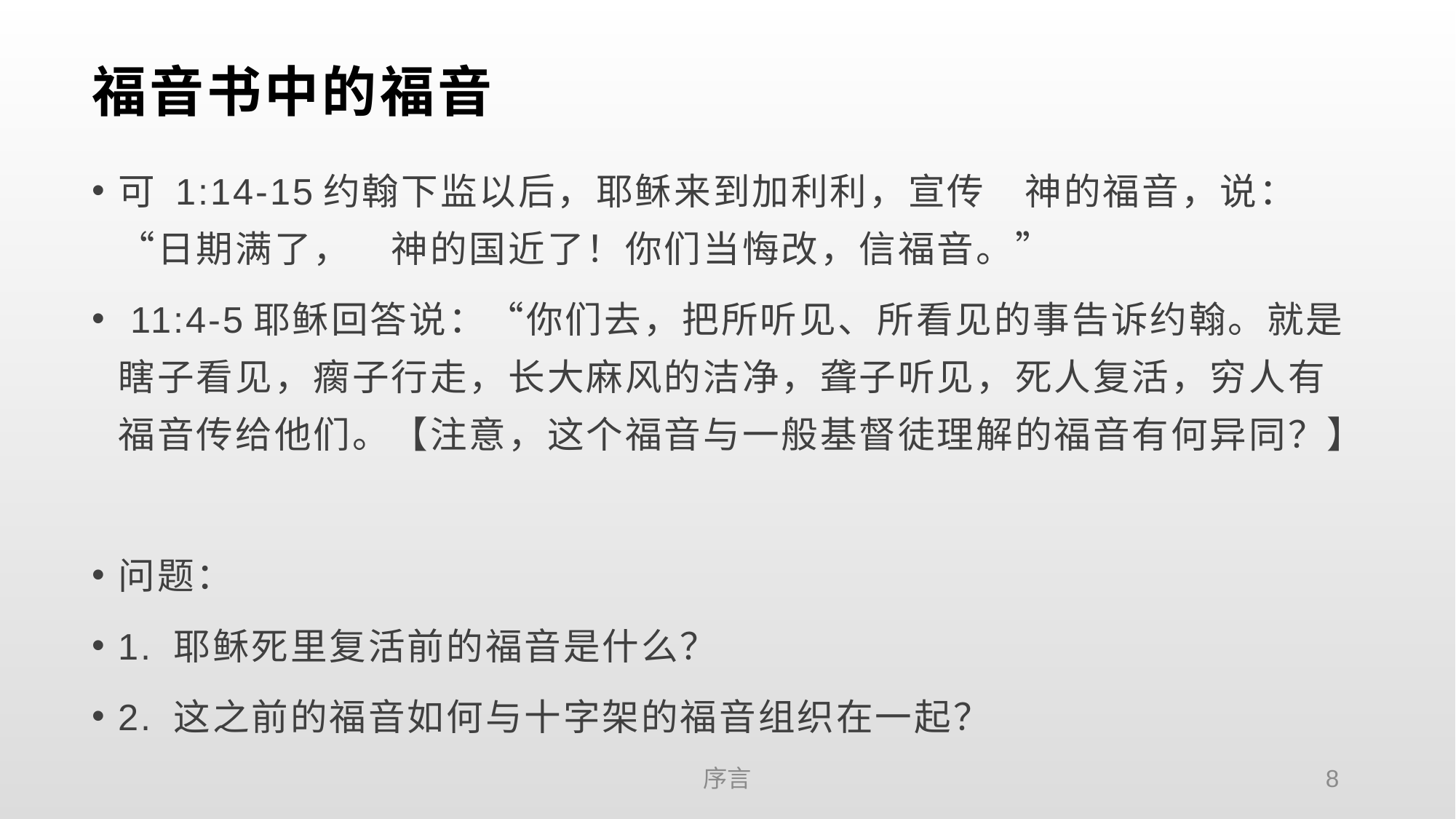

# 福音书中的福音
可 1:14-15约翰下监以后，耶稣来到加利利，宣传　神的福音，说：“日期满了，　神的国近了！你们当悔改，信福音。”
 11:4-5耶稣回答说：“你们去，把所听见、所看见的事告诉约翰。就是瞎子看见，瘸子行走，长大麻风的洁净，聋子听见，死人复活，穷人有福音传给他们。【注意，这个福音与一般基督徒理解的福音有何异同？】

问题：
1. 耶稣死里复活前的福音是什么？
2. 这之前的福音如何与十字架的福音组织在一起？
序言
8